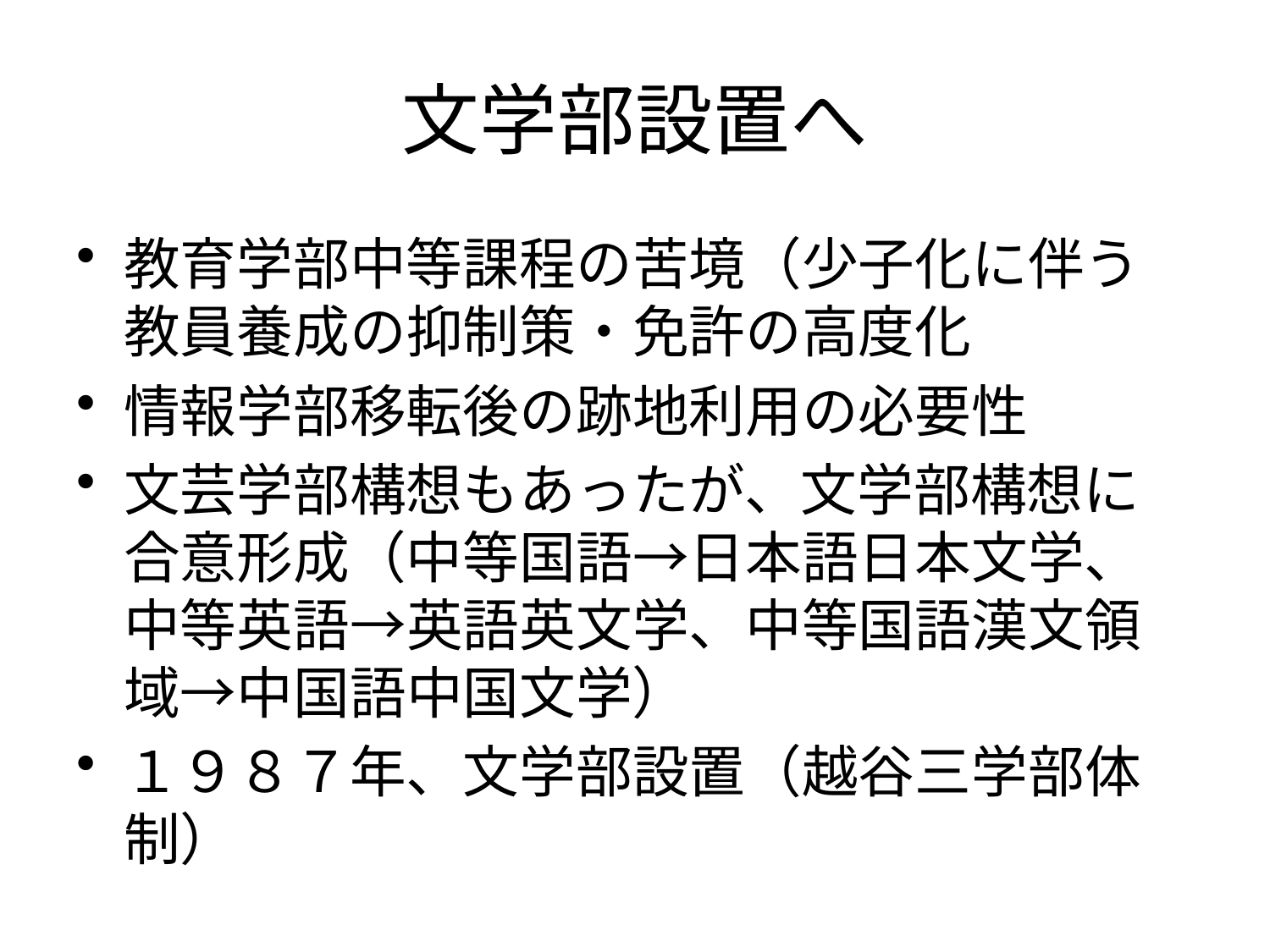

# 文学部設置へ
教育学部中等課程の苦境（少子化に伴う教員養成の抑制策・免許の高度化
情報学部移転後の跡地利用の必要性
文芸学部構想もあったが、文学部構想に合意形成（中等国語→日本語日本文学、中等英語→英語英文学、中等国語漢文領域→中国語中国文学）
１９８７年、文学部設置（越谷三学部体制）